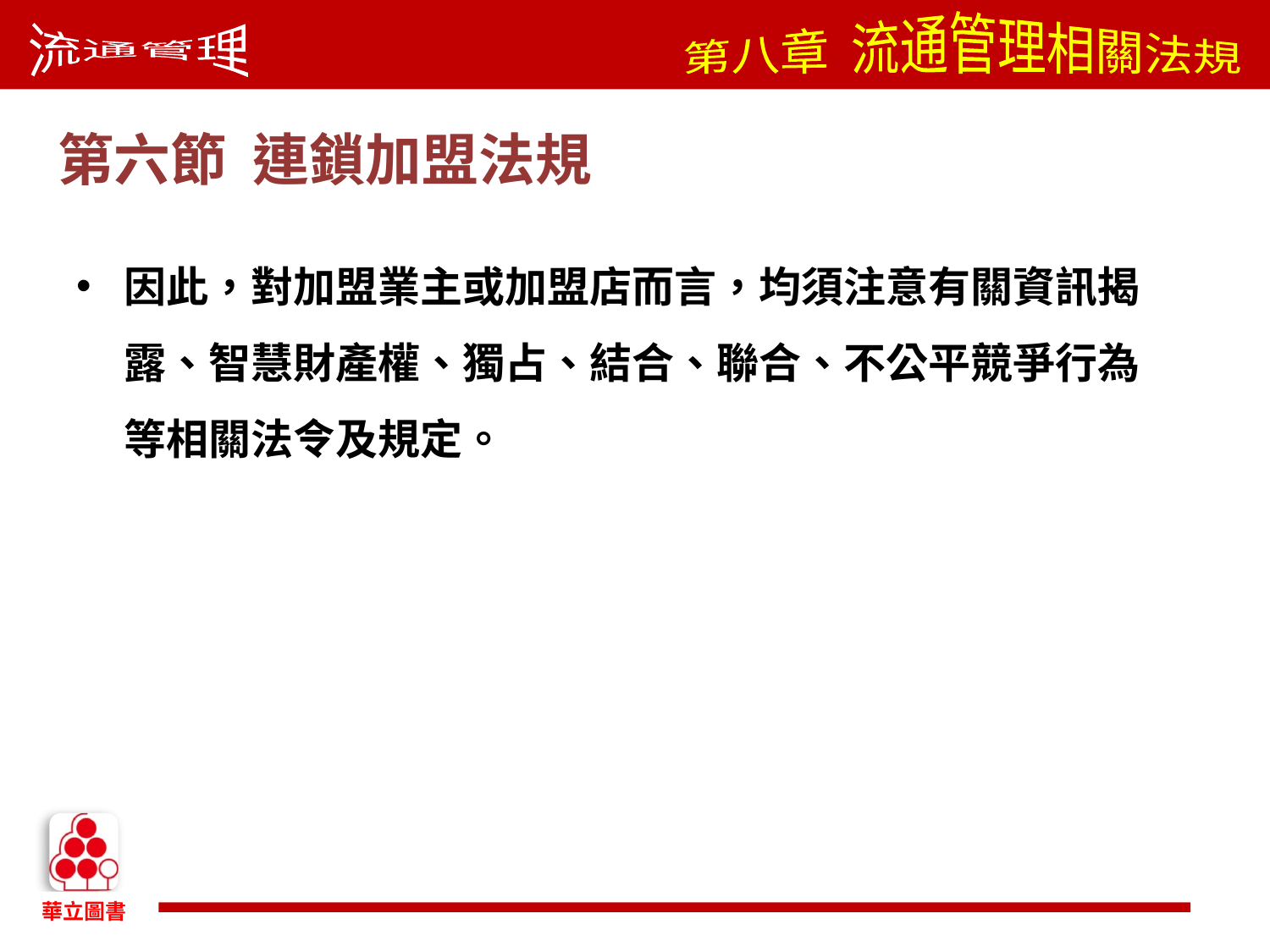

第六節  連鎖加盟法規
因此，對加盟業主或加盟店而言，均須注意有關資訊揭露、智慧財產權、獨占、結合、聯合、不公平競爭行為等相關法令及規定。